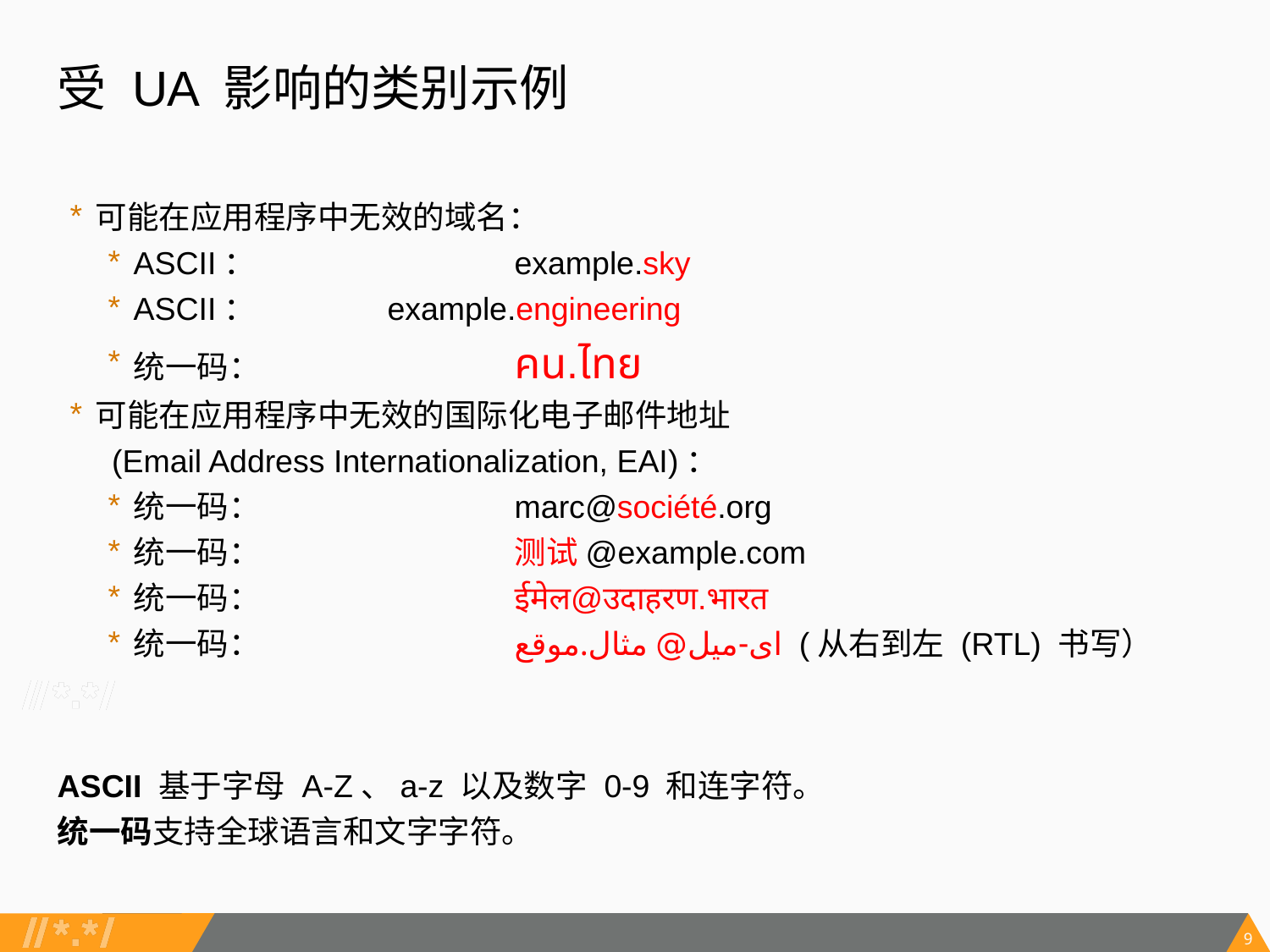

# 受 UA 影响的类别示例
可能在应用程序中无效的域名：
ASCII： 		example.sky
ASCII：		example.engineering
统一码：		คน.ไทย
可能在应用程序中无效的国际化电子邮件地址
 (Email Address Internationalization, EAI)：
统一码：		marc@société.org
统一码：		测试@example.com
统一码：		ईमेल@उदाहरण.भारत
统一码：		ای-میل@ مثال.موقع  (从右到左 (RTL) 书写）

ASCII 基于字母 A-Z、a-z 以及数字 0-9 和连字符。
统一码支持全球语言和文字字符。